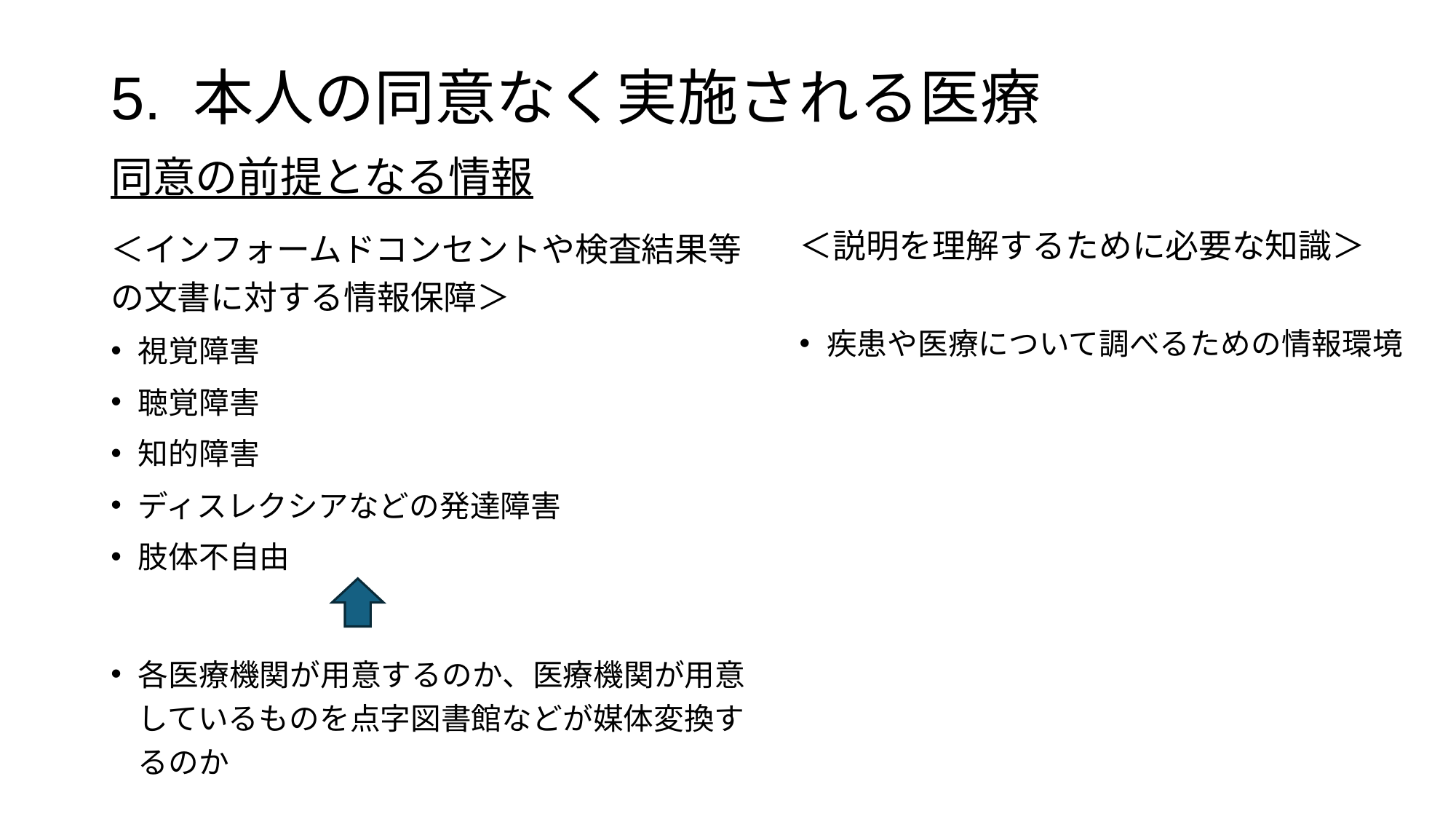

# 5. 本人の同意なく実施される医療
同意の前提となる情報
＜インフォームドコンセントや検査結果等の文書に対する情報保障＞
視覚障害
聴覚障害
知的障害
ディスレクシアなどの発達障害
肢体不自由

各医療機関が用意するのか、医療機関が用意しているものを点字図書館などが媒体変換するのか

＜説明を理解するために必要な知識＞

疾患や医療について調べるための情報環境